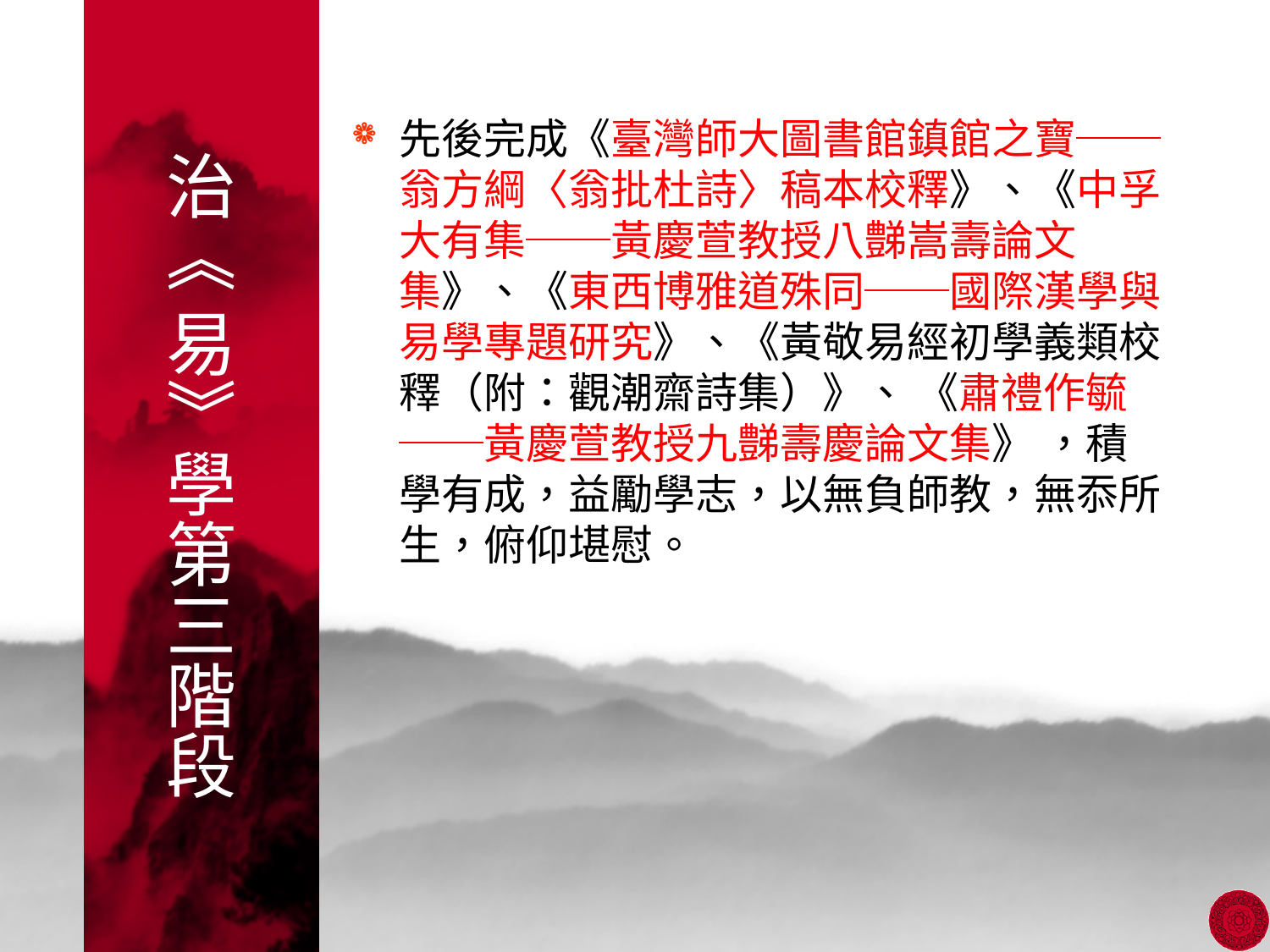

先後完成《臺灣師大圖書館鎮館之寶──翁方綱〈翁批杜詩〉稿本校釋》、《中孚大有集──黃慶萱教授八豑嵩壽論文集》、《東西博雅道殊同──國際漢學與易學專題研究》、《黃敬易經初學義類校釋（附：觀潮齋詩集）》、 《肅禮作毓──黃慶萱教授九豑壽慶論文集》 ，積學有成，益勵學志，以無負師教，無忝所生，俯仰堪慰。

# 治《 易》學第三階段